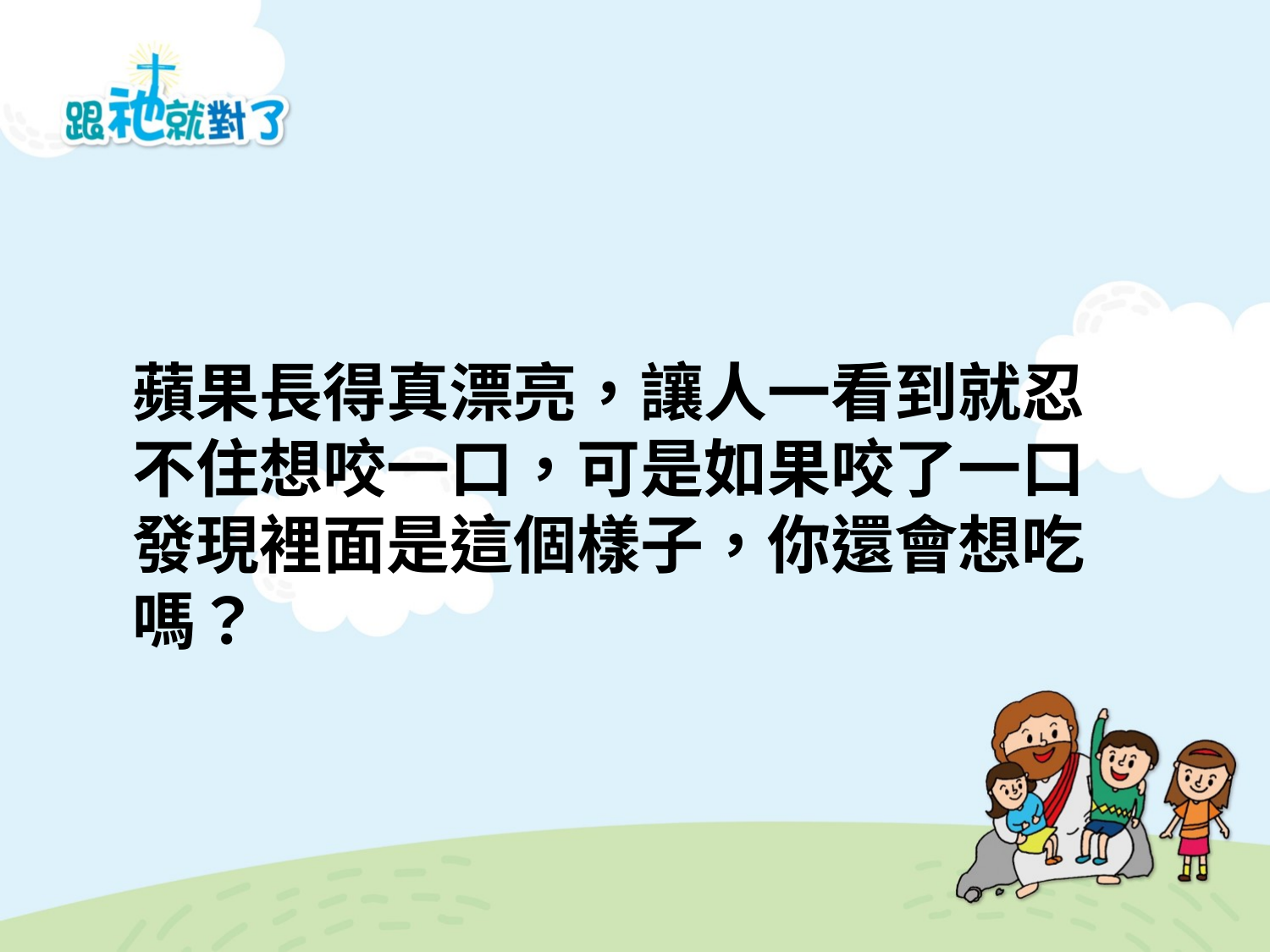

蘋果長得真漂亮，讓人一看到就忍不住想咬一口，可是如果咬了一口發現裡面是這個樣子，你還會想吃嗎？